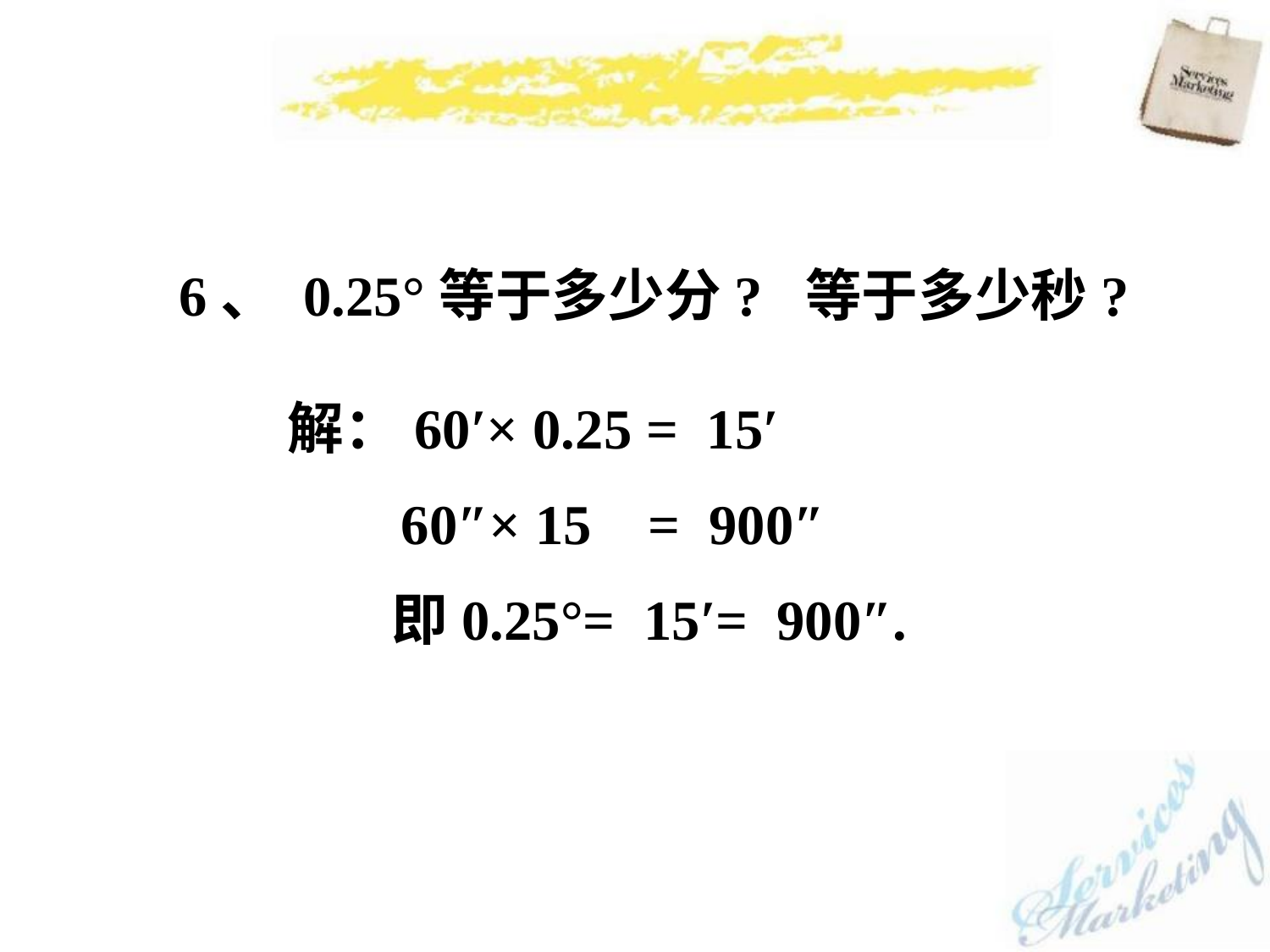

6、 0.25°等于多少分?  等于多少秒?
解：60′× 0.25 =  15′
        60″× 15    =  900″
       即0.25°=  15′=  900″.